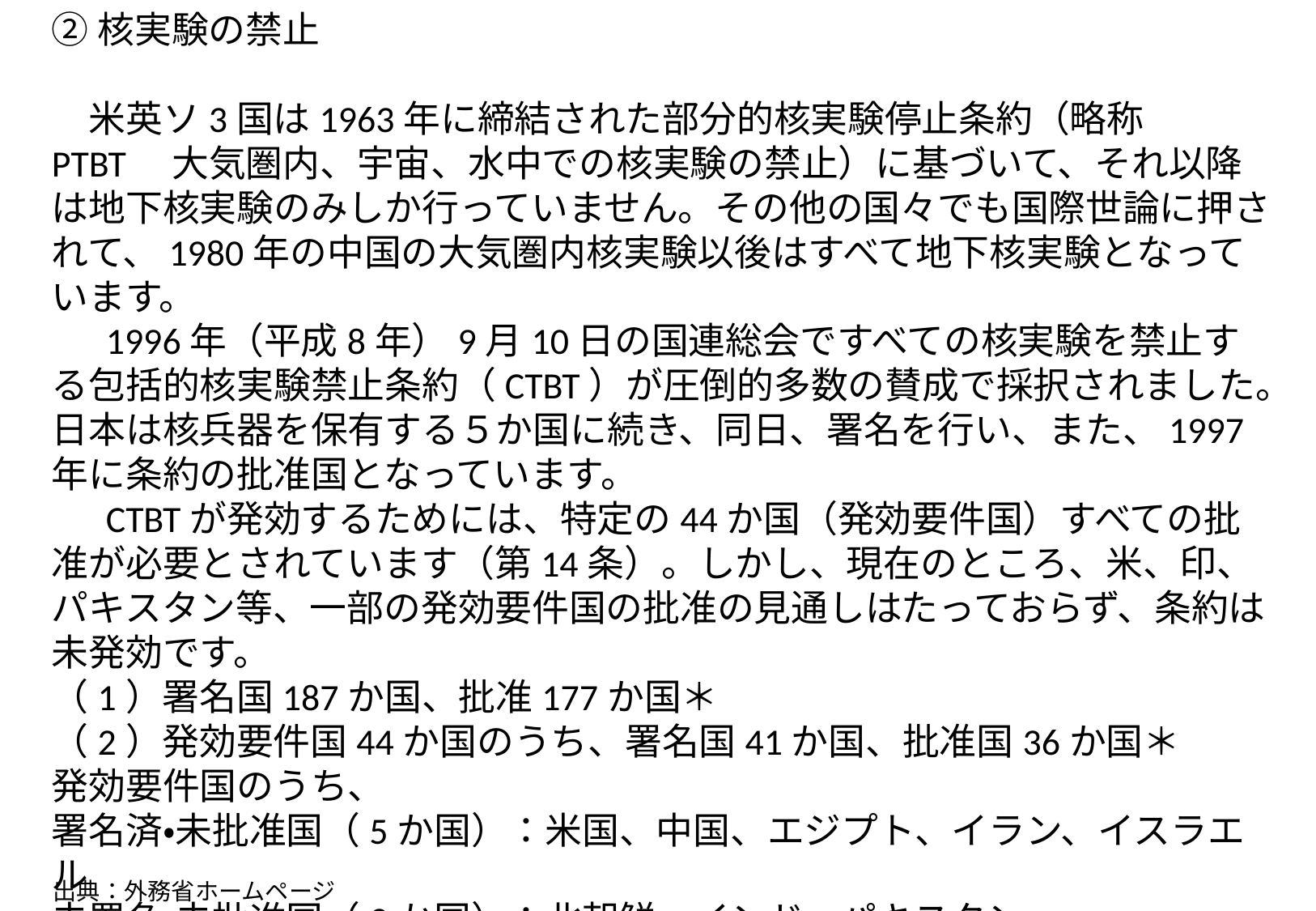

②核実験の禁止

　米英ソ3国は1963年に締結された部分的核実験停止条約（略称 PTBT　大気圏内、宇宙、水中での核実験の禁止）に基づいて、それ以降は地下核実験のみしか行っていません。その他の国々でも国際世論に押されて、1980年の中国の大気圏内核実験以後はすべて地下核実験となっています。
　 1996年（平成8年）9月10日の国連総会ですべての核実験を禁止する包括的核実験禁止条約（CTBT）が圧倒的多数の賛成で採択されました。日本は核兵器を保有する５か国に続き、同日、署名を行い、また、1997年に条約の批准国となっています。
　 CTBTが発効するためには、特定の44か国（発効要件国）すべての批准が必要とされています（第14条）。しかし、現在のところ、米、印、パキスタン等、一部の発効要件国の批准の見通しはたっておらず、条約は未発効です。
（1）署名国187か国、批准177か国＊
（2）発効要件国44か国のうち、署名国41か国、批准国36か国＊
発効要件国のうち、
署名済・未批准国（5か国）：米国、中国、エジプト、イラン、イスラエル
未署名・未批准国（3か国）：北朝鮮、インド、パキスタン
＊2024年1月現在　批准国にロシア（2023年11月に批准撤回に関する法律が公布され、発効）を含む
出典：外務省ホームページ